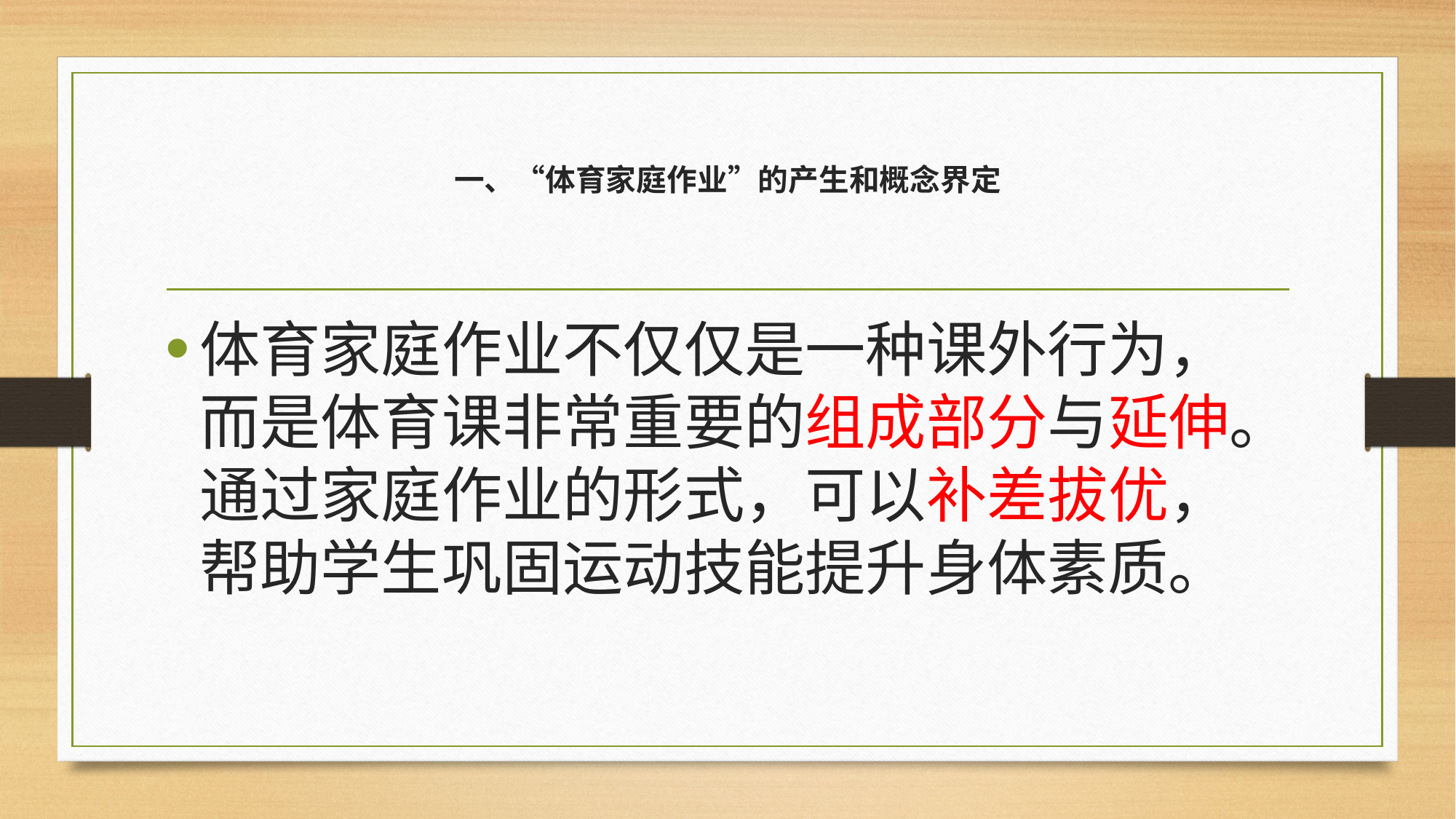

# 一、“体育家庭作业”的产生和概念界定
体育家庭作业不仅仅是一种课外行为，而是体育课非常重要的组成部分与延伸。通过家庭作业的形式，可以补差拔优，帮助学生巩固运动技能提升身体素质。